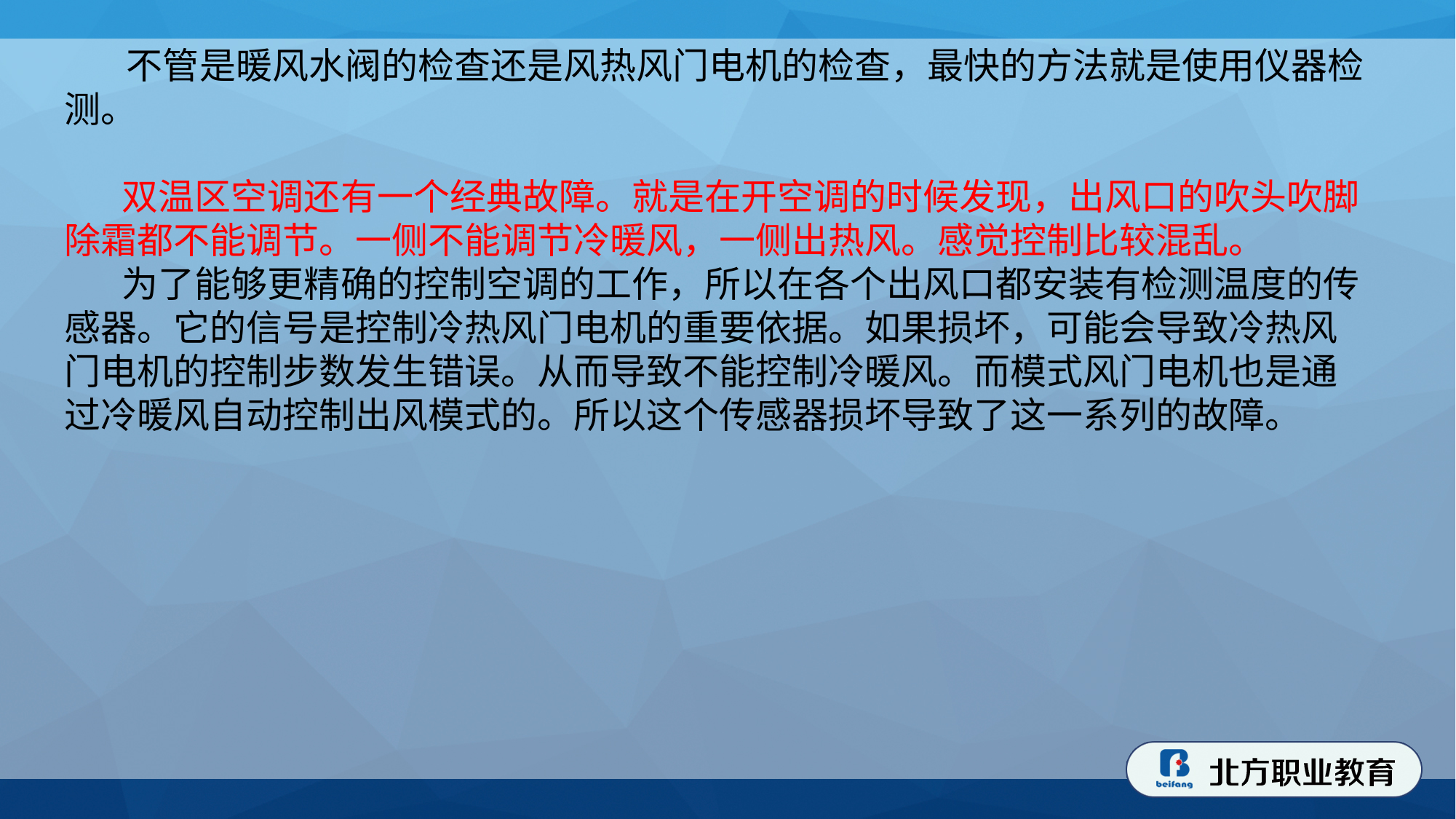

不管是暖风水阀的检查还是风热风门电机的检查，最快的方法就是使用仪器检测。

      双温区空调还有一个经典故障。就是在开空调的时候发现，出风口的吹头吹脚除霜都不能调节。一侧不能调节冷暖风，一侧出热风。感觉控制比较混乱。
      为了能够更精确的控制空调的工作，所以在各个出风口都安装有检测温度的传感器。它的信号是控制冷热风门电机的重要依据。如果损坏，可能会导致冷热风门电机的控制步数发生错误。从而导致不能控制冷暖风。而模式风门电机也是通过冷暖风自动控制出风模式的。所以这个传感器损坏导致了这一系列的故障。